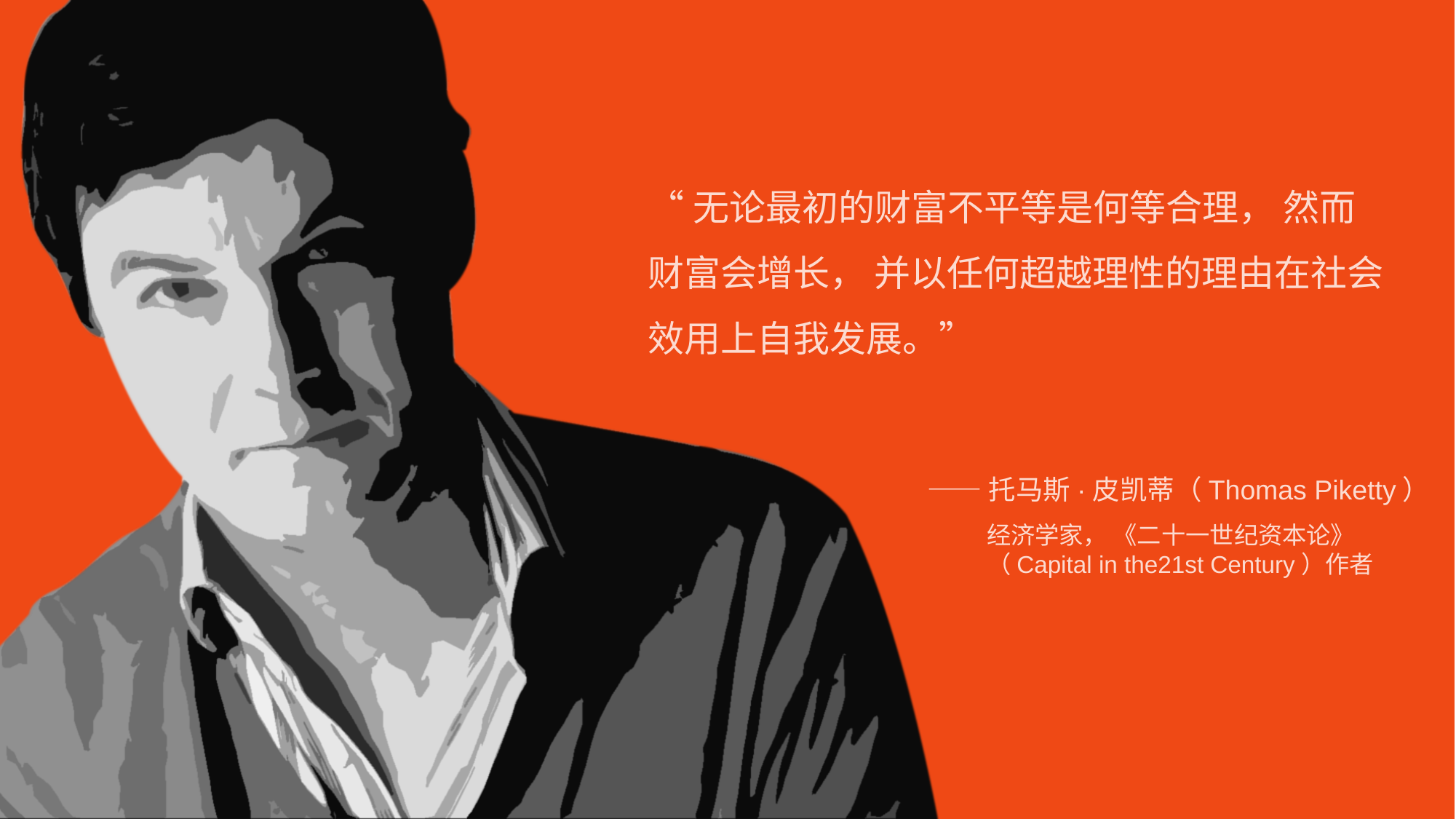

“无论最初的财富不平等是何等合理， 然而财富会增长， 并以任何超越理性的理由在社会效用上自我发展。”
——托马斯·皮凯蒂（Thomas Piketty）
经济学家， 《二十一世纪资本论》
（Capital in the21st Century）作者